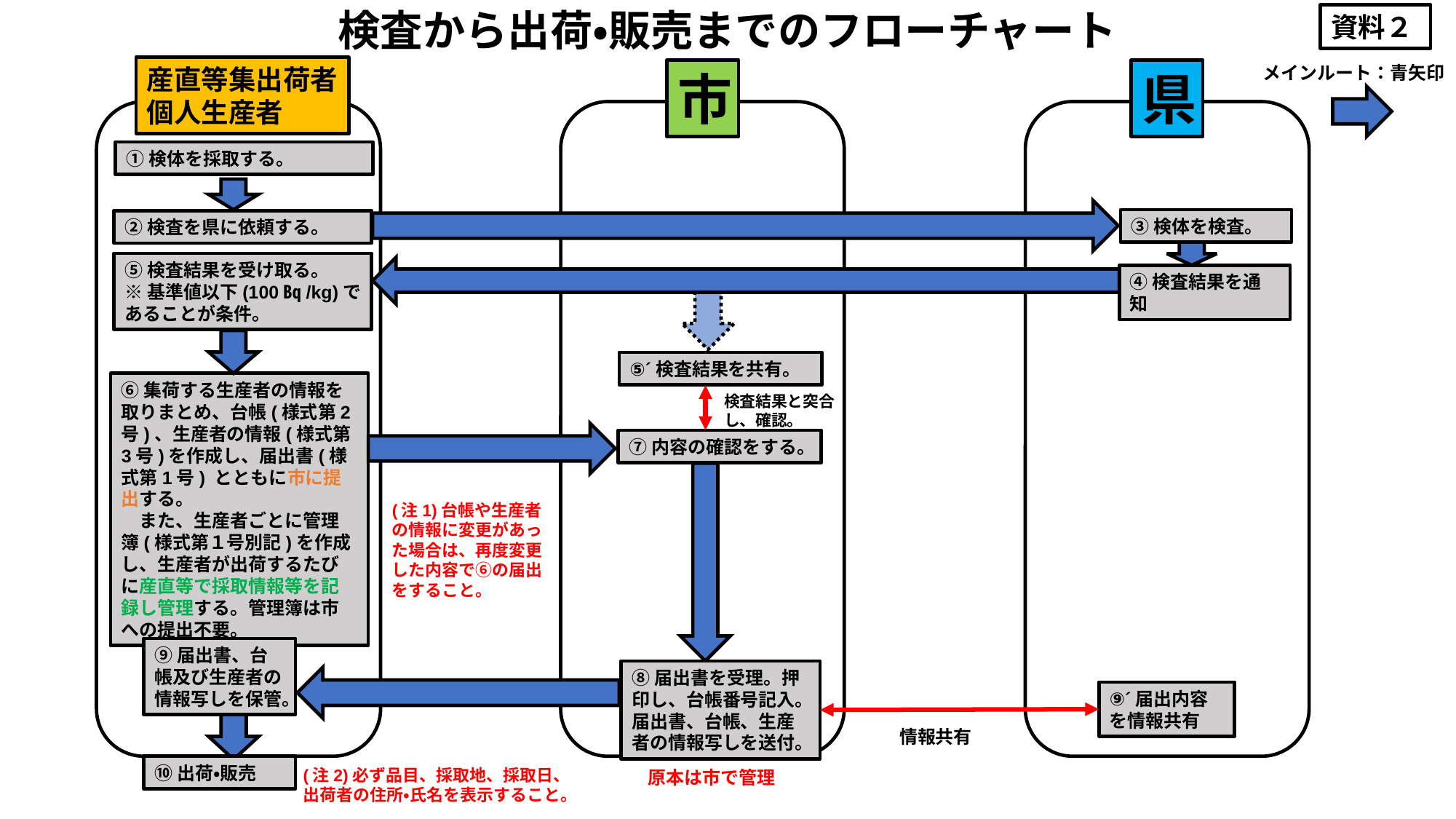

検査から出荷・販売までのフローチャート
資料２
メインルート：青矢印
産直等集出荷者
個人生産者
市
県

①検体を採取する。

③検体を検査。
②検査を県に依頼する。

⑤検査結果を受け取る。
※基準値以下(100㏃/kg)であることが条件。

④検査結果を通知

⑤´検査結果を共有。
⑥集荷する生産者の情報を取りまとめ、台帳(様式第2号)、生産者の情報(様式第3号)を作成し、届出書(様式第1号) とともに市に提出する。
　また、生産者ごとに管理簿(様式第１号別記)を作成し、生産者が出荷するたびに産直等で採取情報等を記録し管理する。管理簿は市への提出不要。
検査結果と突合し、確認。

⑦内容の確認をする。
(注1)台帳や生産者の情報に変更があった場合は、再度変更した内容で⑥の届出をすること。

⑨届出書、台帳及び生産者の情報写しを保管。
⑧届出書を受理。押印し、台帳番号記入。届出書、台帳、生産者の情報写しを送付。

⑨´届出内容を情報共有

情報共有
⑩出荷・販売
(注2)必ず品目、採取地、採取日、出荷者の住所・氏名を表示すること。
原本は市で管理